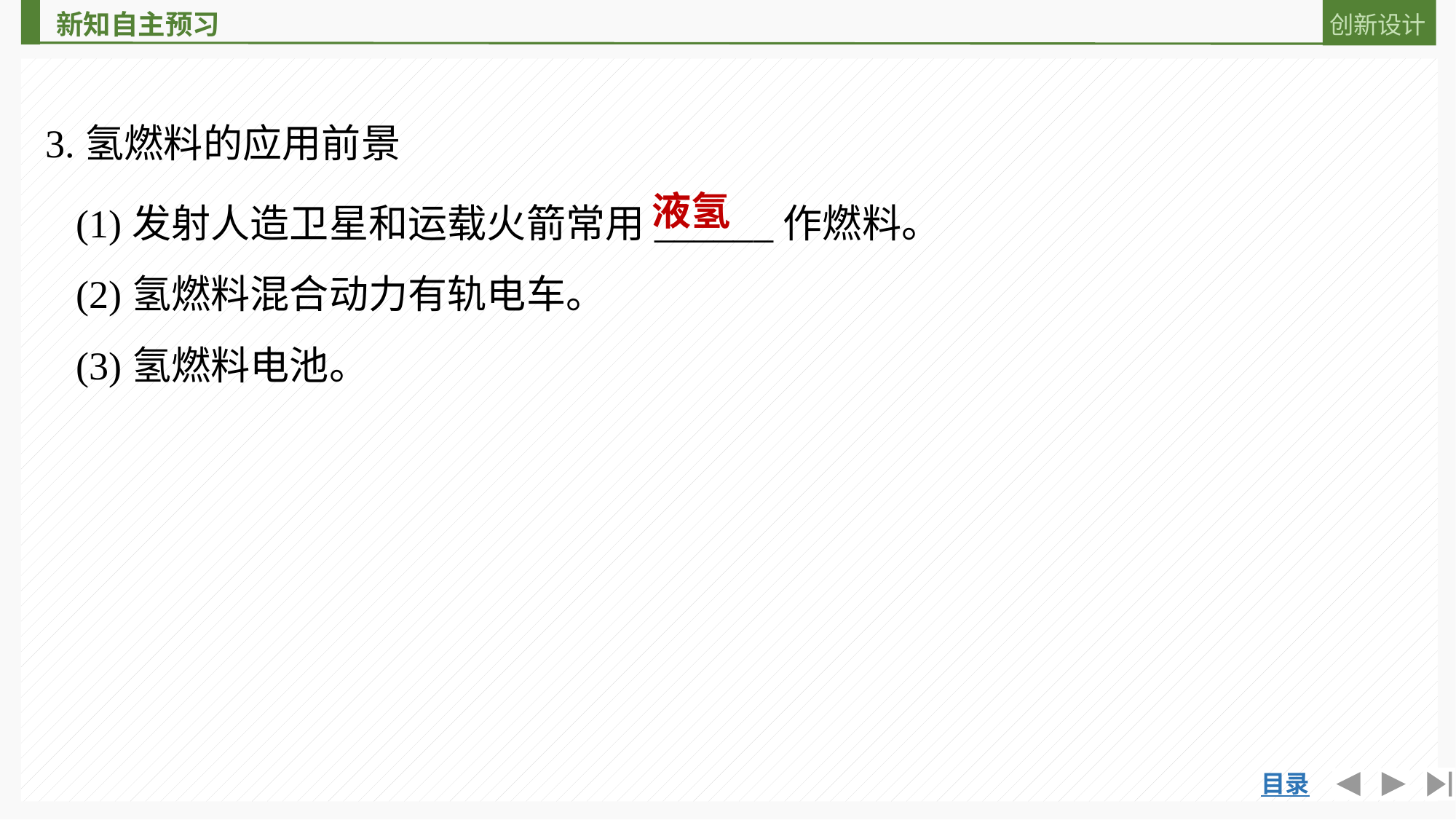

3.氢燃料的应用前景
(1)发射人造卫星和运载火箭常用______作燃料。
(2)氢燃料混合动力有轨电车。
(3)氢燃料电池。
液氢